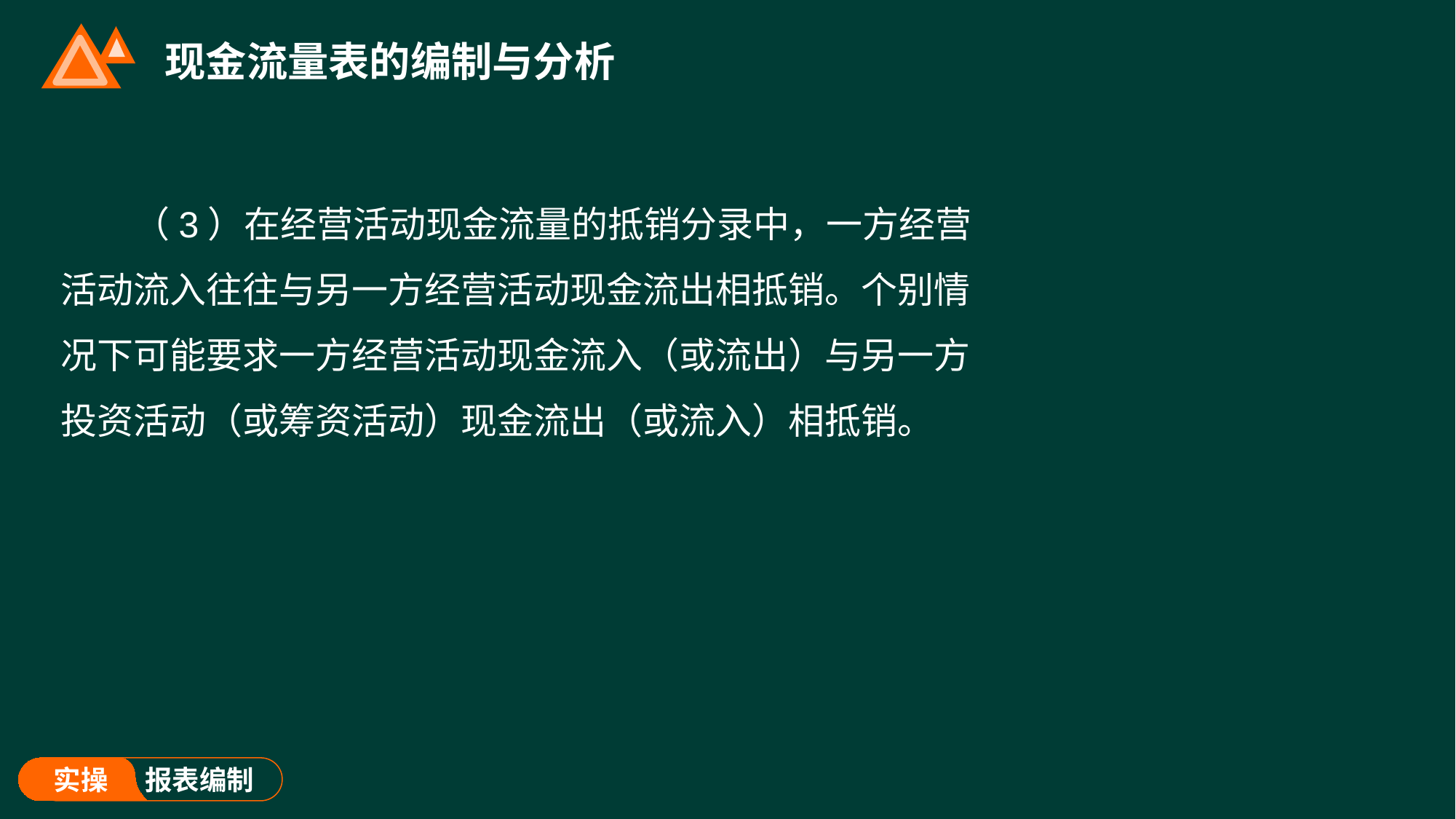

# 现金流量表的编制与分析
（3）在经营活动现金流量的抵销分录中，一方经营活动流入往往与另一方经营活动现金流出相抵销。个别情况下可能要求一方经营活动现金流入（或流出）与另一方投资活动（或筹资活动）现金流出（或流入）相抵销。